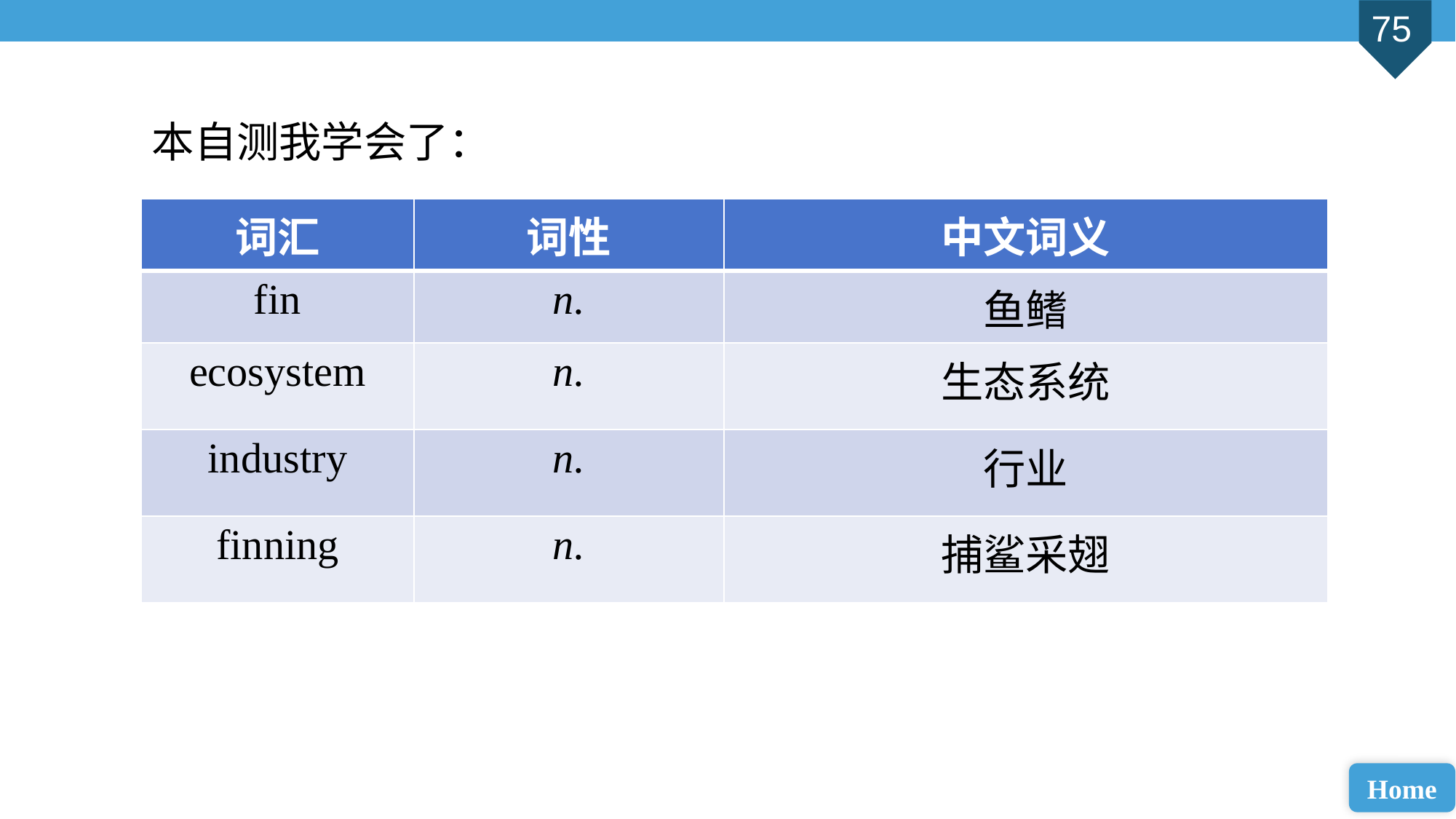

本自测我学会了：
| 词汇 | 词性 | 中文词义 |
| --- | --- | --- |
| fin | n. | 鱼鳍 |
| ecosystem | n. | 生态系统 |
| industry | n. | 行业 |
| finning | n. | 捕鲨采翅 |